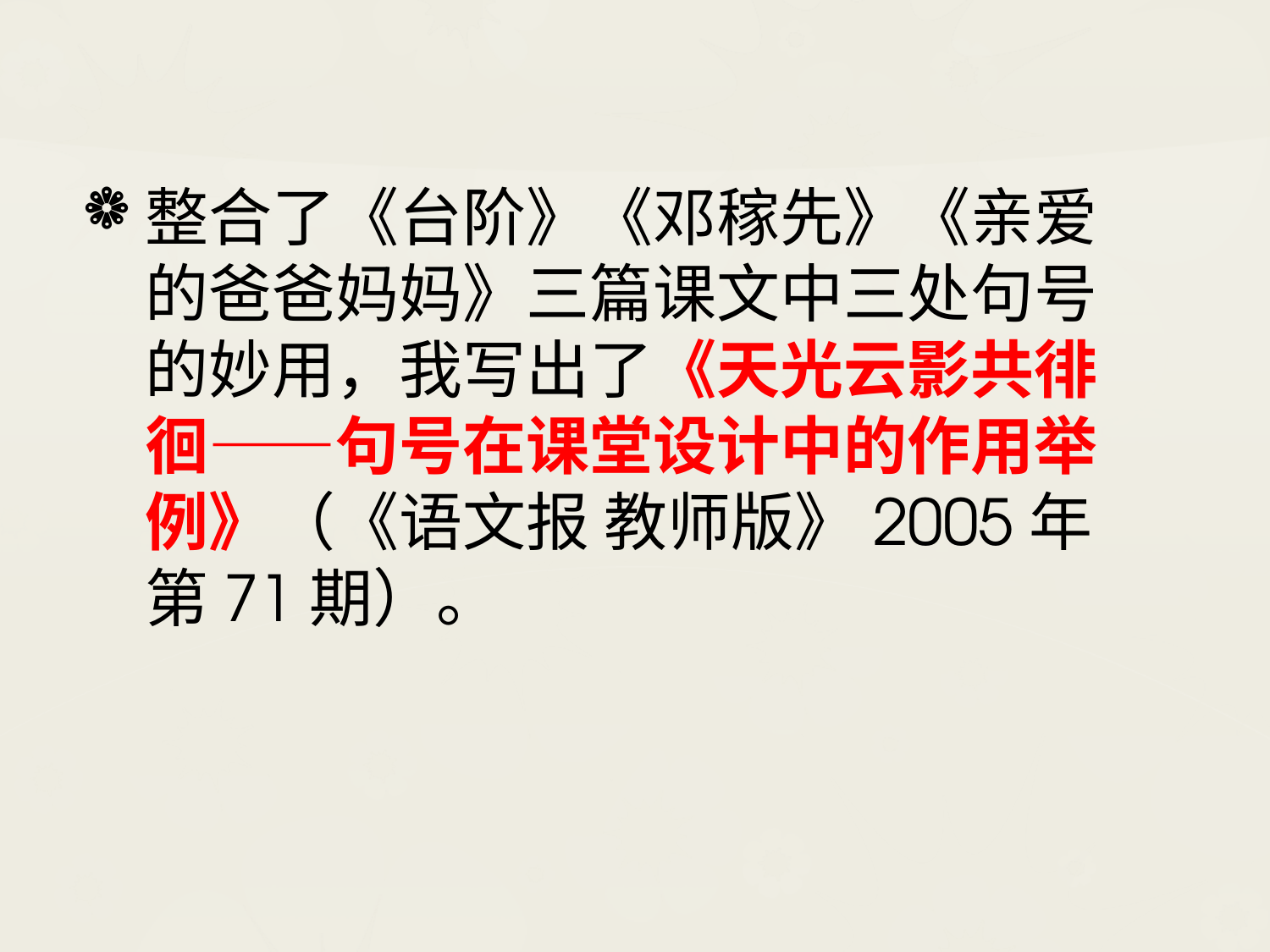

#
整合了《台阶》《邓稼先》《亲爱的爸爸妈妈》三篇课文中三处句号的妙用，我写出了《天光云影共徘徊——句号在课堂设计中的作用举例》（《语文报 教师版》2005年第71期）。